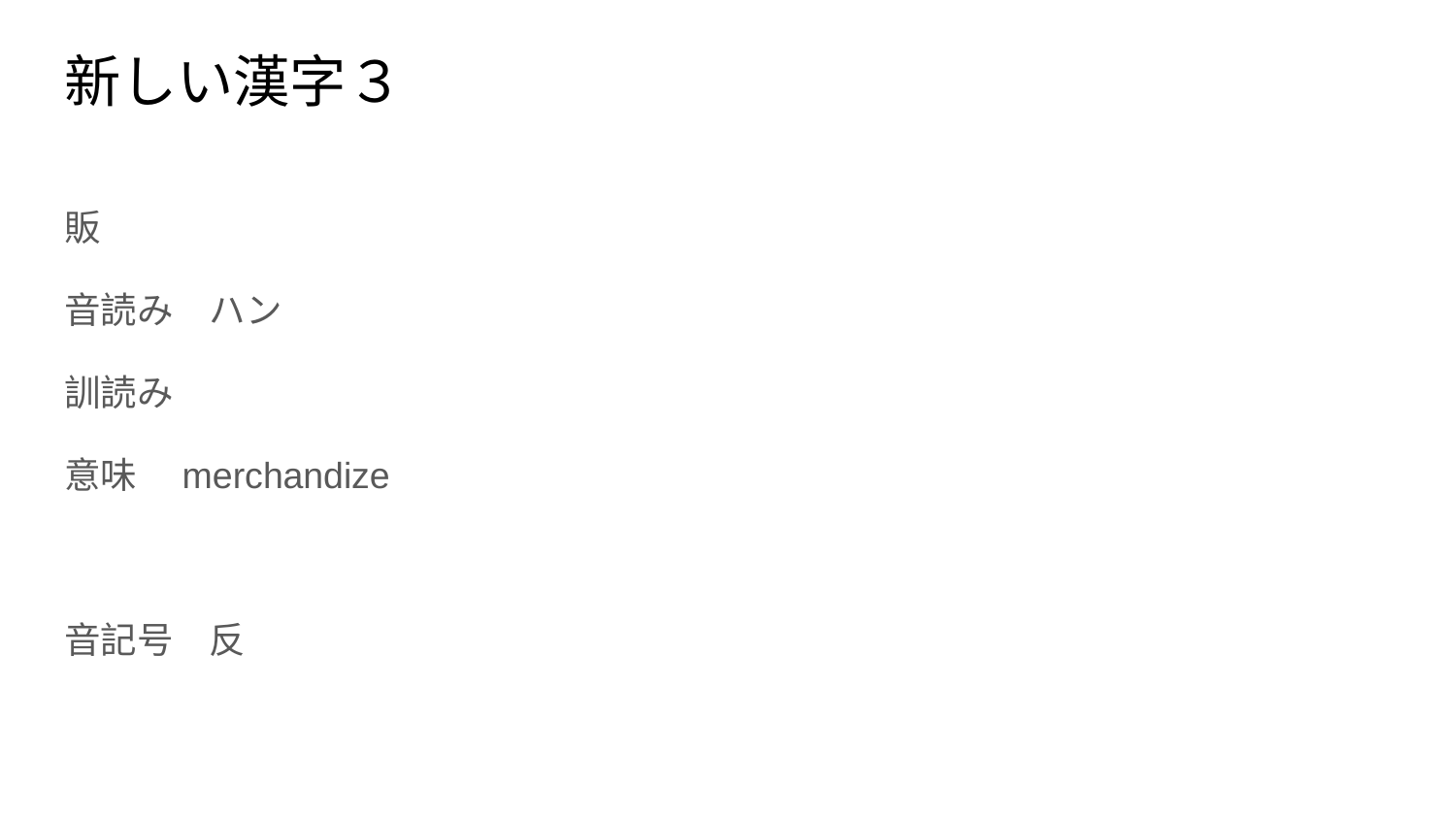

# 新しい漢字３
販
音読み　ハン
訓読み
意味　merchandize

音記号　反